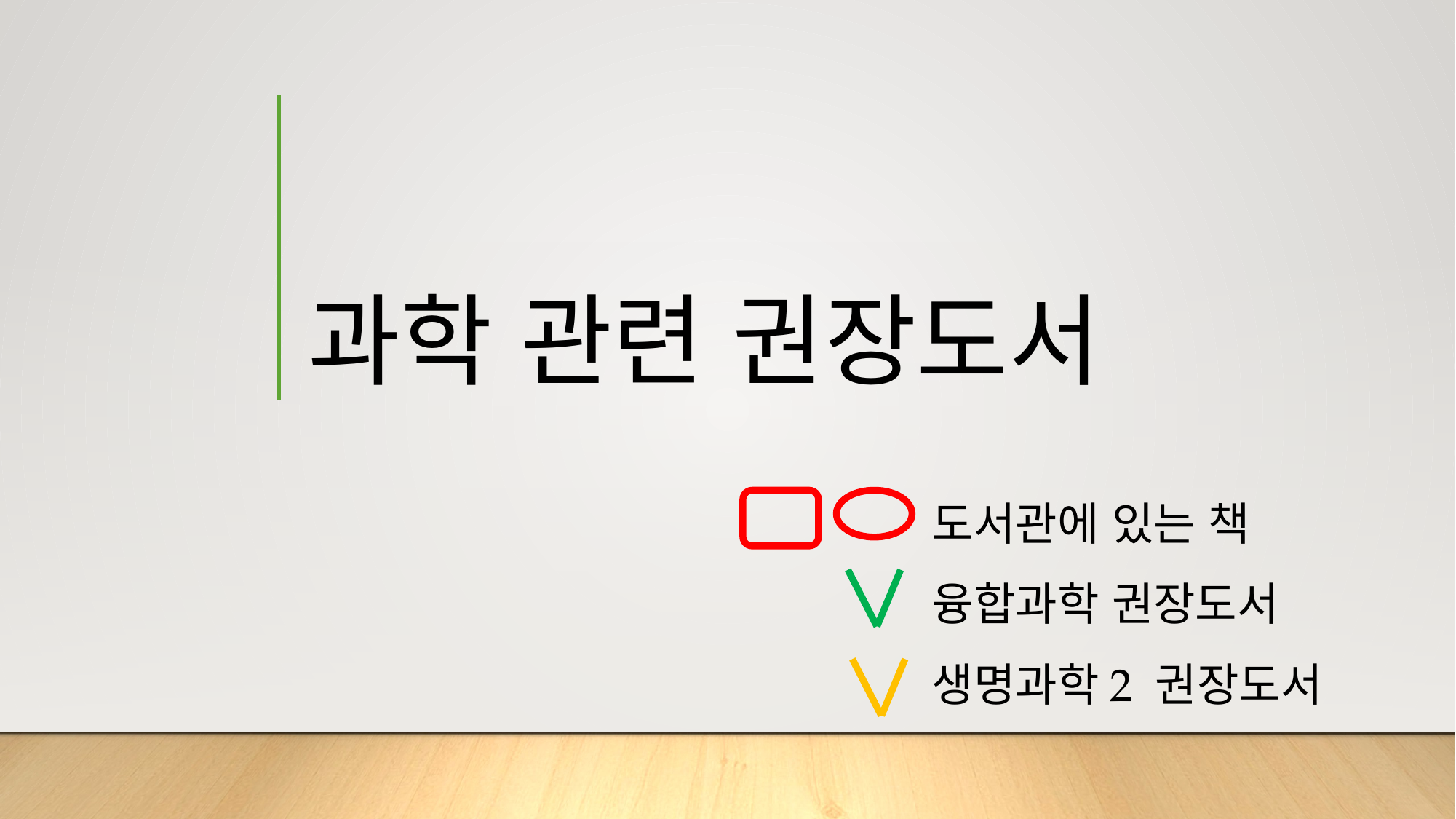

# 과학 관련 권장도서
도서관에 있는 책
융합과학 권장도서
생명과학2 권장도서